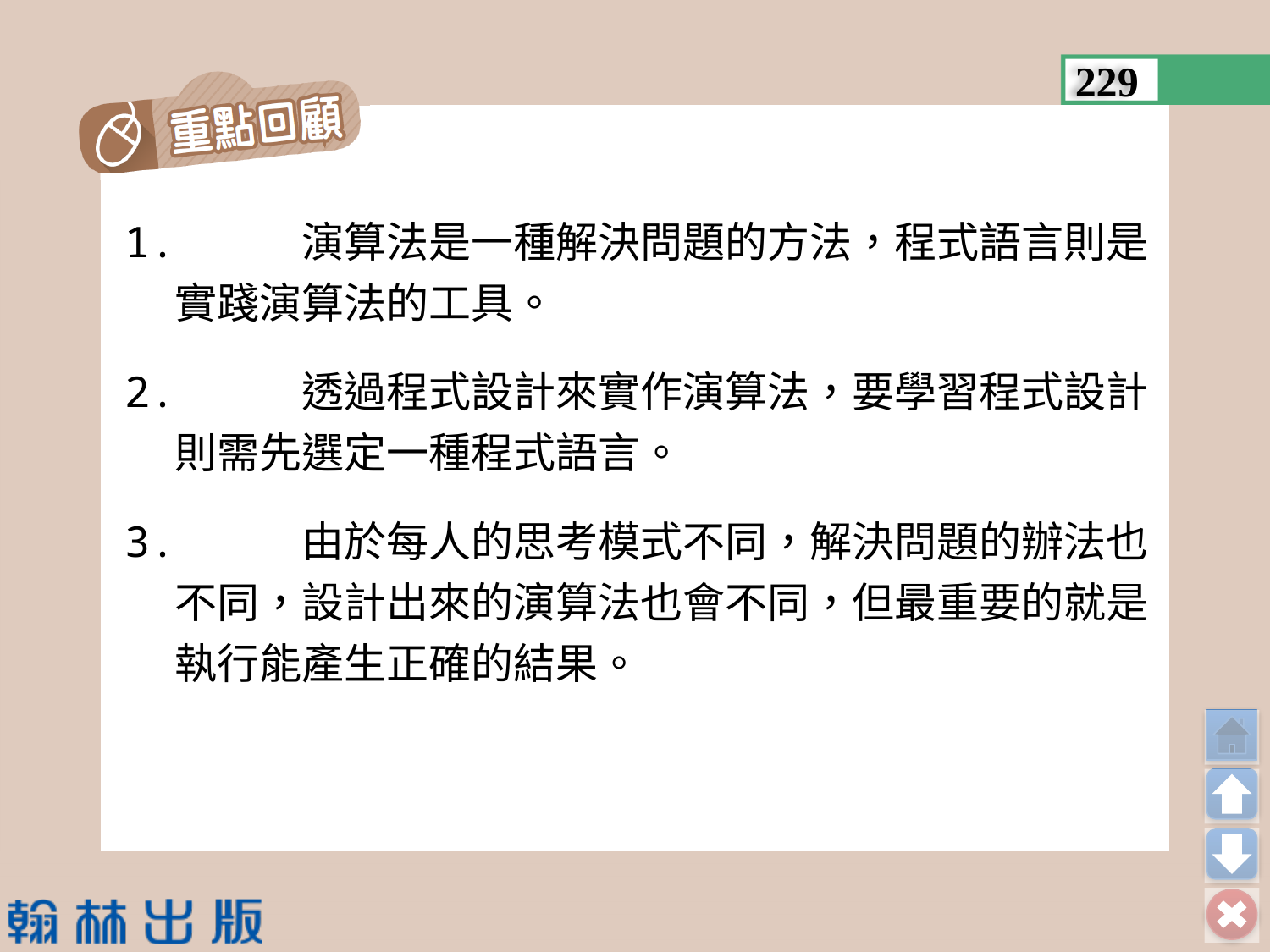

229
1.	演算法是一種解決問題的方法，程式語言則是實踐演算法的工具。
2.	透過程式設計來實作演算法，要學習程式設計則需先選定一種程式語言。
3.	由於每人的思考模式不同，解決問題的辦法也不同，設計出來的演算法也會不同，但最重要的就是執行能產生正確的結果。